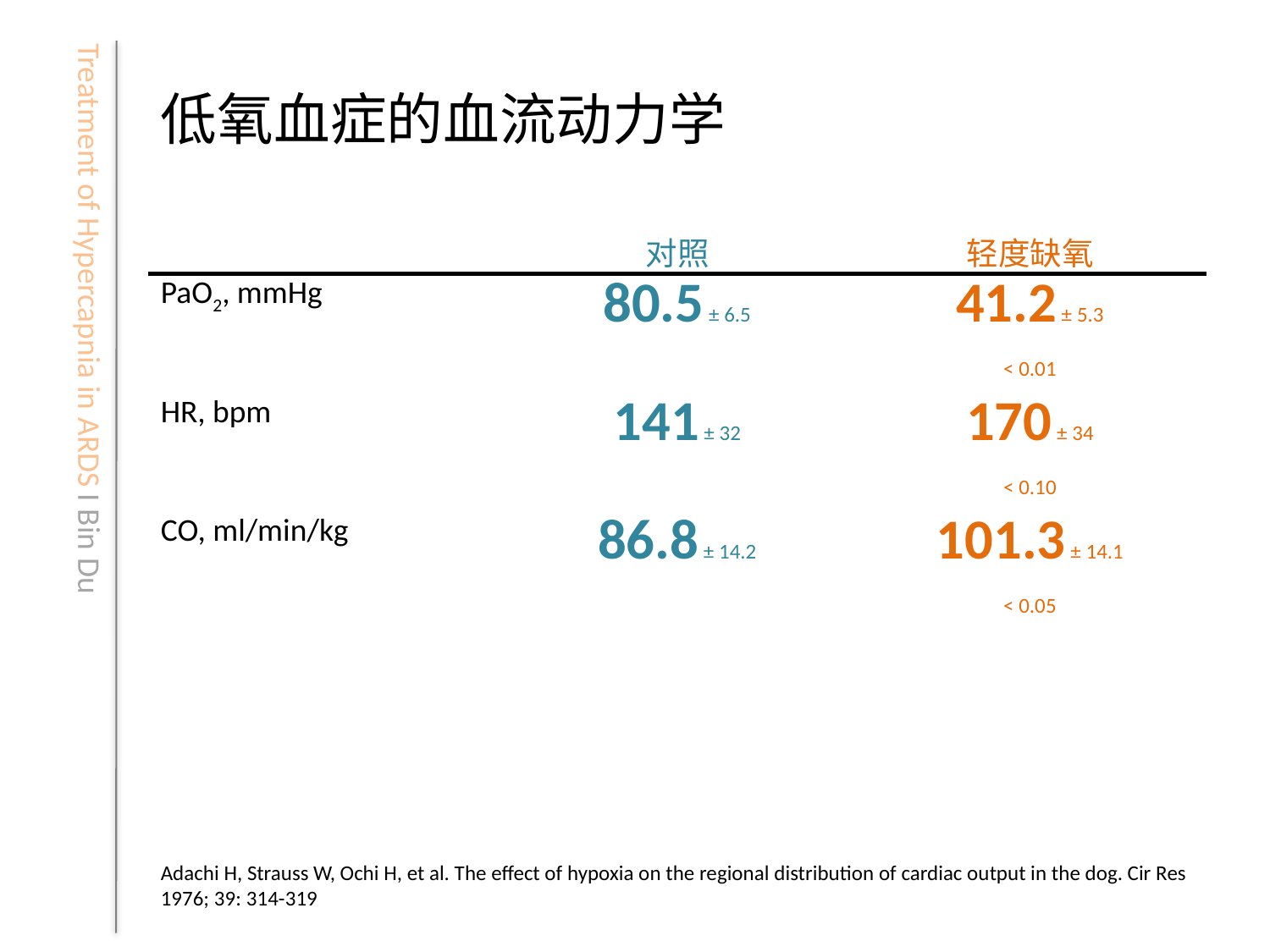

# 低氧血症的血流动力学
|  | 对照 | 轻度缺氧 |
| --- | --- | --- |
| PaO2, mmHg | 80.5 ± 6.5 | 41.2 ± 5.3 |
|  |  | < 0.01 |
| HR, bpm | 141 ± 32 | 170 ± 34 |
|  |  | < 0.10 |
| CO, ml/min/kg | 86.8 ± 14.2 | 101.3 ± 14.1 |
|  |  | < 0.05 |
Adachi H, Strauss W, Ochi H, et al. The effect of hypoxia on the regional distribution of cardiac output in the dog. Cir Res 1976; 39: 314-319